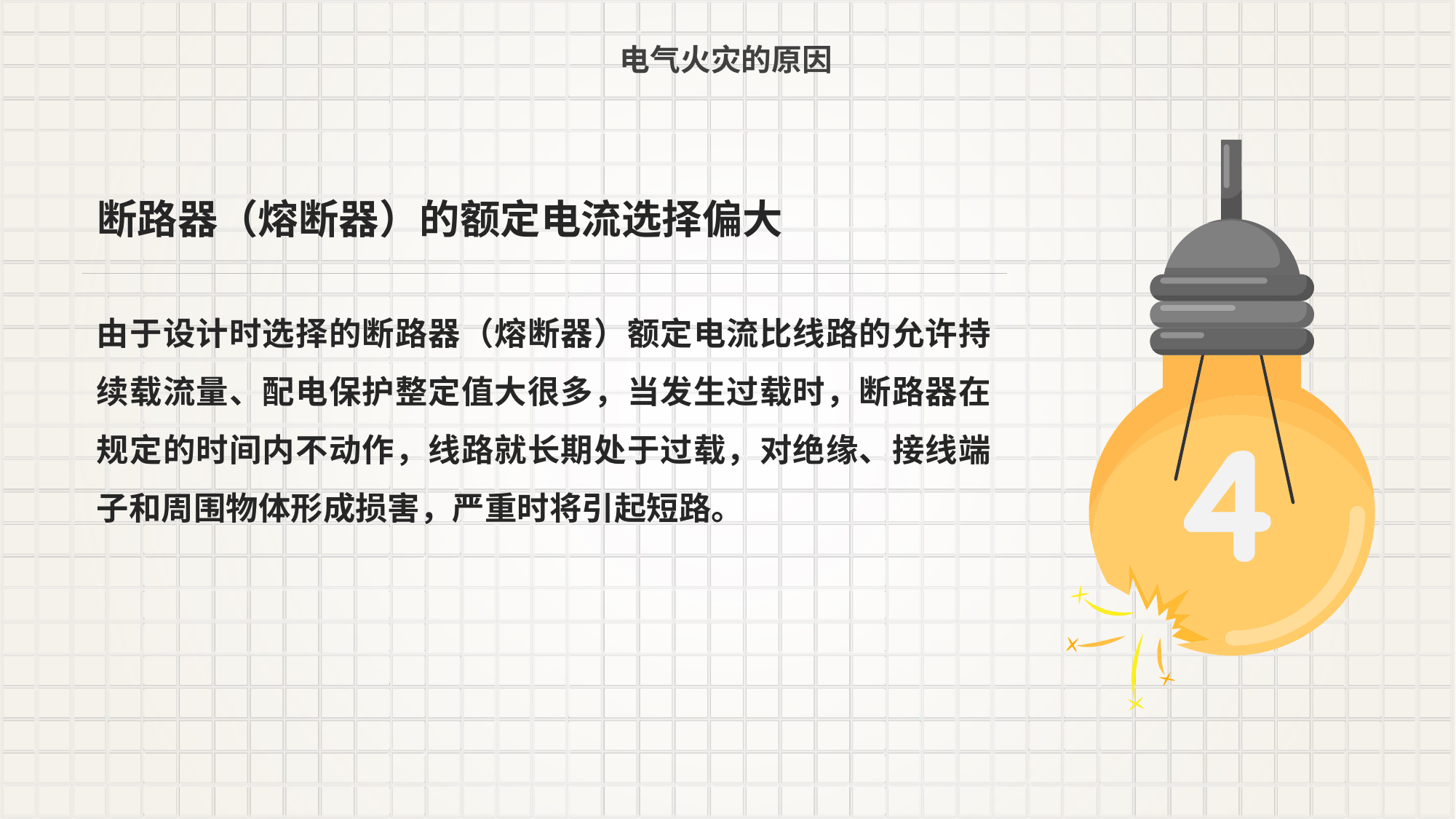

电气火灾的原因

断路器（熔断器）的额定电流选择偏大
由于设计时选择的断路器（熔断器）额定电流比线路的允许持续载流量、配电保护整定值大很多，当发生过载时，断路器在规定的时间内不动作，线路就长期处于过载，对绝缘、接线端子和周围物体形成损害，严重时将引起短路。
4